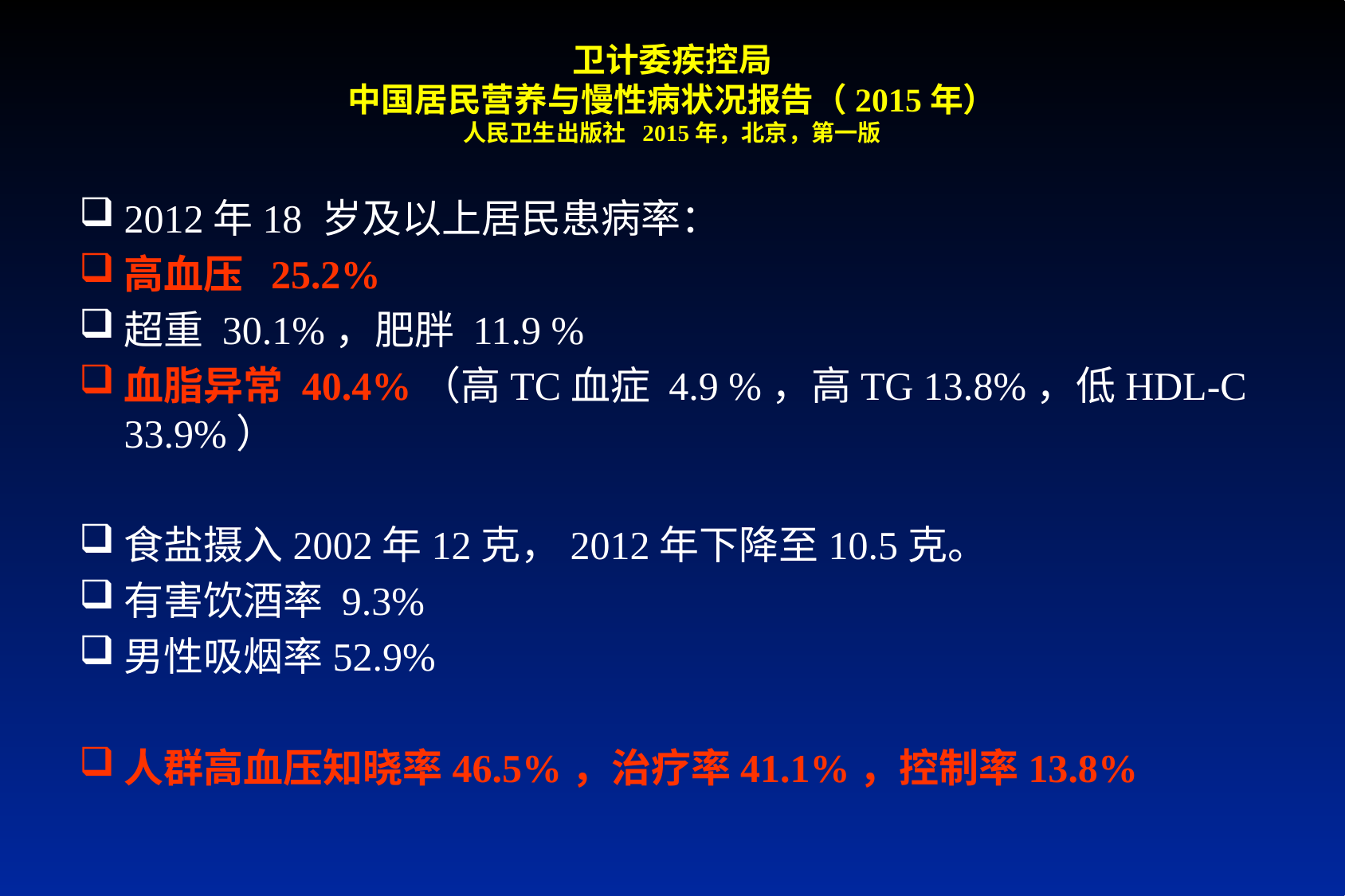

# 卫计委疾控局 中国居民营养与慢性病状况报告（2015年） 人民卫生出版社  2015年，北京，第一版
2012年18 岁及以上居民患病率：
高血压  25.2%
超重 30.1%，肥胖 11.9 %
血脂异常 40.4%（高TC血症 4.9 %，高TG 13.8%，低HDL-C 33.9%）

食盐摄入2002年12克，2012年下降至10.5克。
有害饮酒率 9.3%
男性吸烟率52.9%

人群高血压知晓率46.5%，治疗率41.1%，控制率13.8%